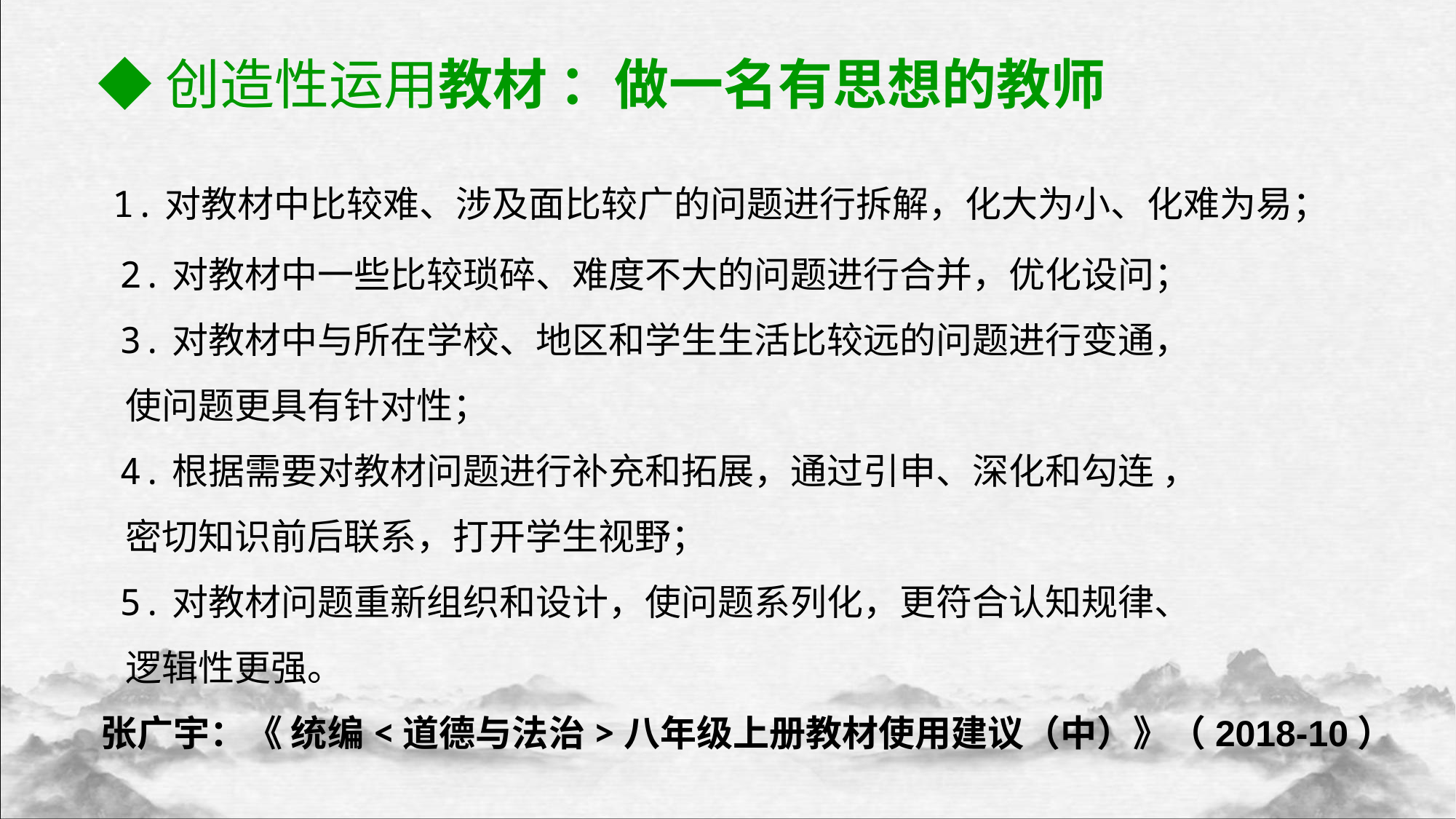

◆创造性运用教材 ：做一名有思想的教师
 1.对教材中比较难、涉及面比较广的问题进行拆解，化大为小、化难为易；
  2.对教材中一些比较琐碎、难度不大的问题进行合并，优化设问；
  3.对教材中与所在学校、地区和学生生活比较远的问题进行变通，
     使问题更具有针对性；
  4.根据需要对教材问题进行补充和拓展，通过引申、深化和勾连 ，
     密切知识前后联系，打开学生视野；
  5.对教材问题重新组织和设计，使问题系列化，更符合认知规律、
     逻辑性更强。
  张广宇：《 统编<道德与法治>八年级上册教材使用建议（中）》（2018-10）